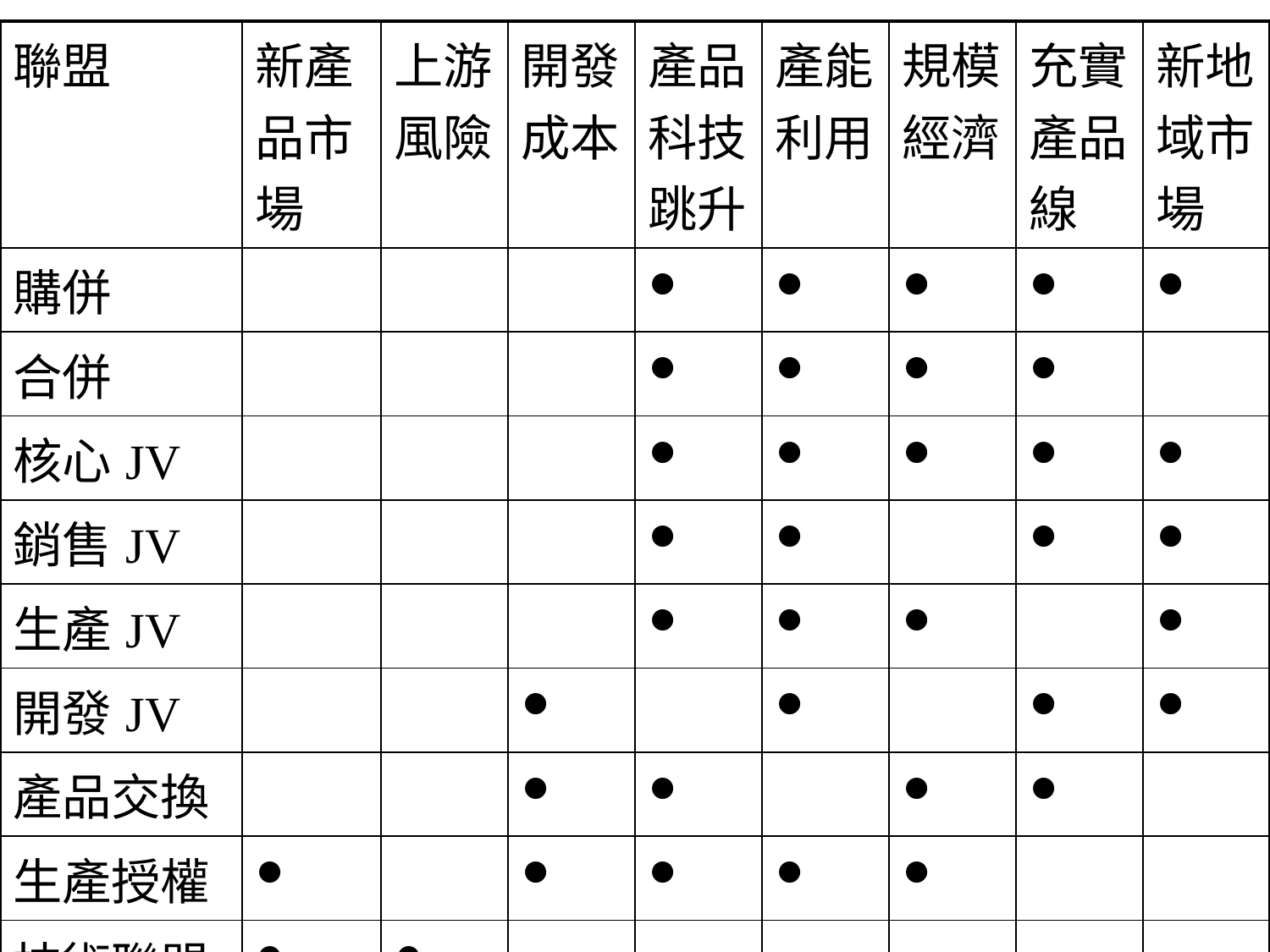

| 聯盟 | 新產品市場 | 上游風險 | 開發成本 | 產品科技跳升 | 產能利用 | 規模經濟 | 充實產品線 | 新地域市場 |
| --- | --- | --- | --- | --- | --- | --- | --- | --- |
| 購併 |  |  |  | ● | ● | ● | ● | ● |
| 合併 |  |  |  | ● | ● | ● | ● |  |
| 核心JV |  |  |  | ● | ● | ● | ● | ● |
| 銷售JV |  |  |  | ● | ● |  | ● | ● |
| 生產JV |  |  |  | ● | ● | ● |  | ● |
| 開發JV |  |  | ● |  | ● |  | ● | ● |
| 產品交換 |  |  | ● | ● |  | ● | ● |  |
| 生產授權 | ● |  | ● | ● | ● | ● |  |  |
| 技術聯盟 | ● | ● |  |  |  |  |  |  |
| 開發授權 | ● | ● | ● |  |  |  |  |  |